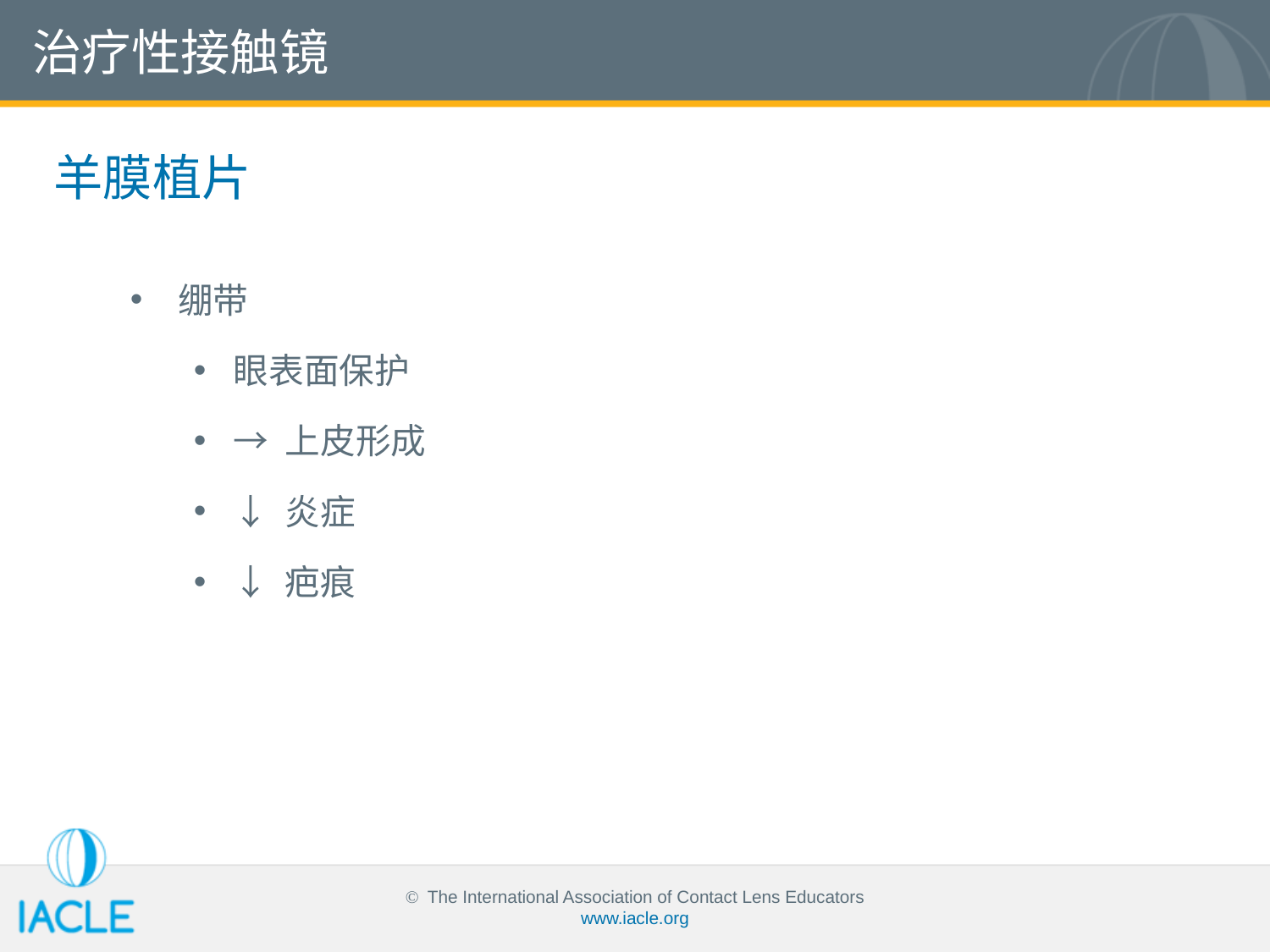

治疗性接触镜
羊膜植片
绷带
眼表面保护
→ 上皮形成
↓ 炎症
↓ 疤痕